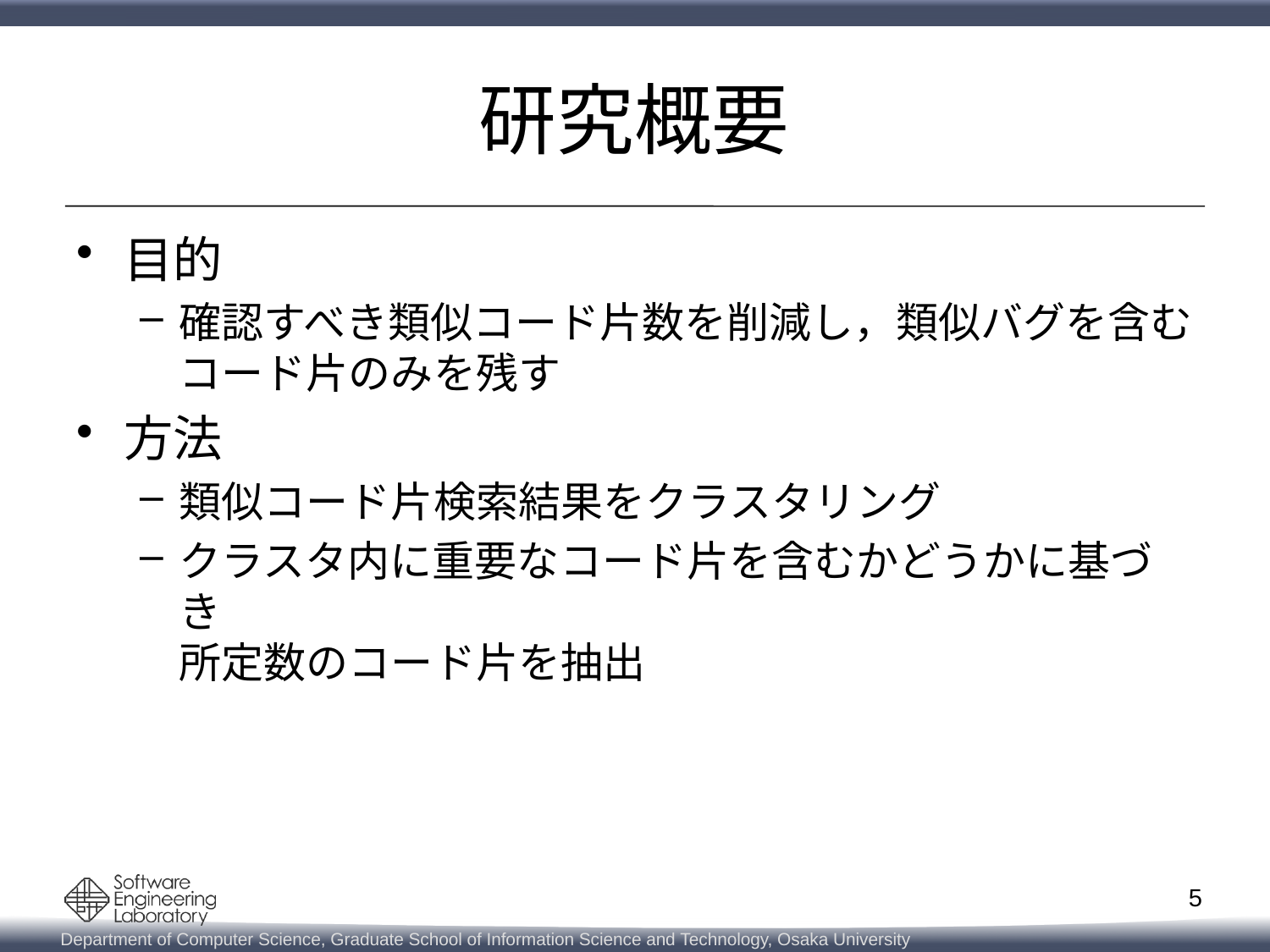

# 研究概要
目的
確認すべき類似コード片数を削減し，類似バグを含むコード片のみを残す
方法
類似コード片検索結果をクラスタリング
クラスタ内に重要なコード片を含むかどうかに基づき
所定数のコード片を抽出
5